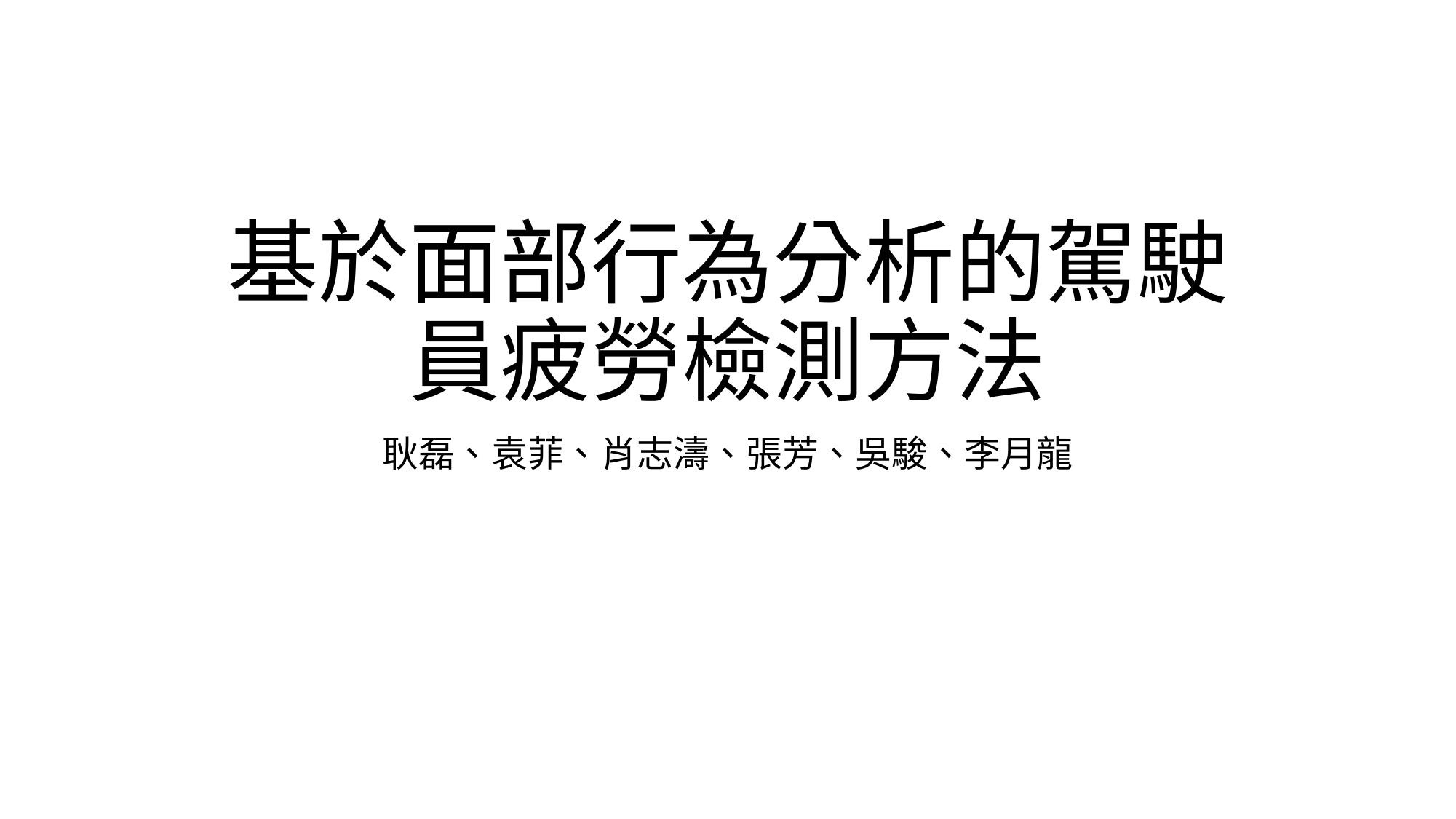

# 基於面部行為分析的駕駛員疲勞檢測方法
耿磊、袁菲、肖志濤、張芳、吳駿、李月龍